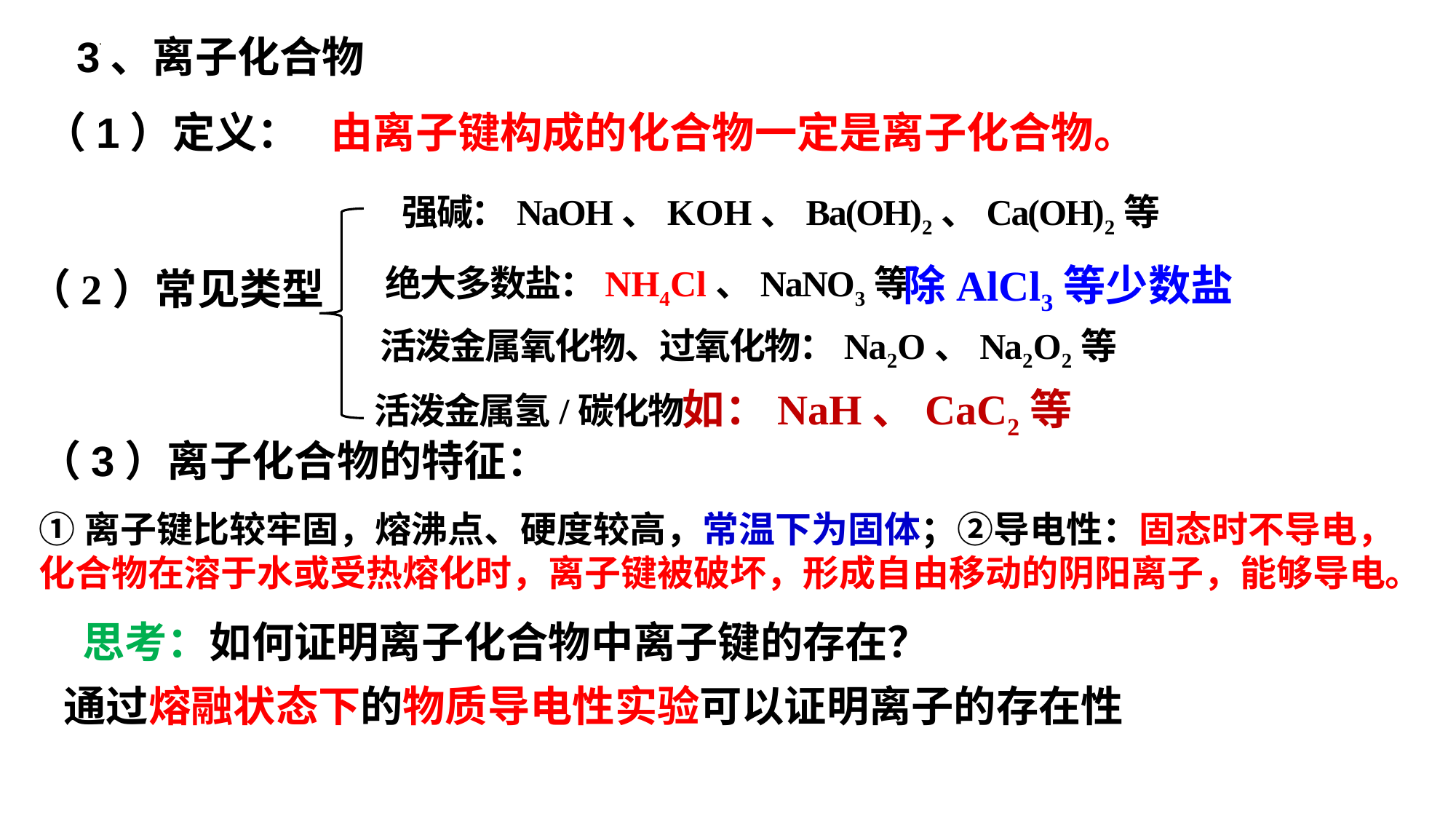

3、离子化合物
（1）定义：
由离子键构成的化合物一定是离子化合物。
强碱：NaOH、KOH、Ba(OH)2、Ca(OH)2等

绝大多数盐：NH4Cl、NaNO3等
除AlCl3等少数盐
（2）常见类型
活泼金属氧化物、过氧化物：Na2O、Na2O2等
如：NaH、CaC2等
活泼金属氢/碳化物
（3）离子化合物的特征：
①离子键比较牢固，熔沸点、硬度较高，常温下为固体；②导电性：固态时不导电，化合物在溶于水或受热熔化时，离子键被破坏，形成自由移动的阴阳离子，能够导电。

思考：如何证明离子化合物中离子键的存在？
通过熔融状态下的物质导电性实验可以证明离子的存在性